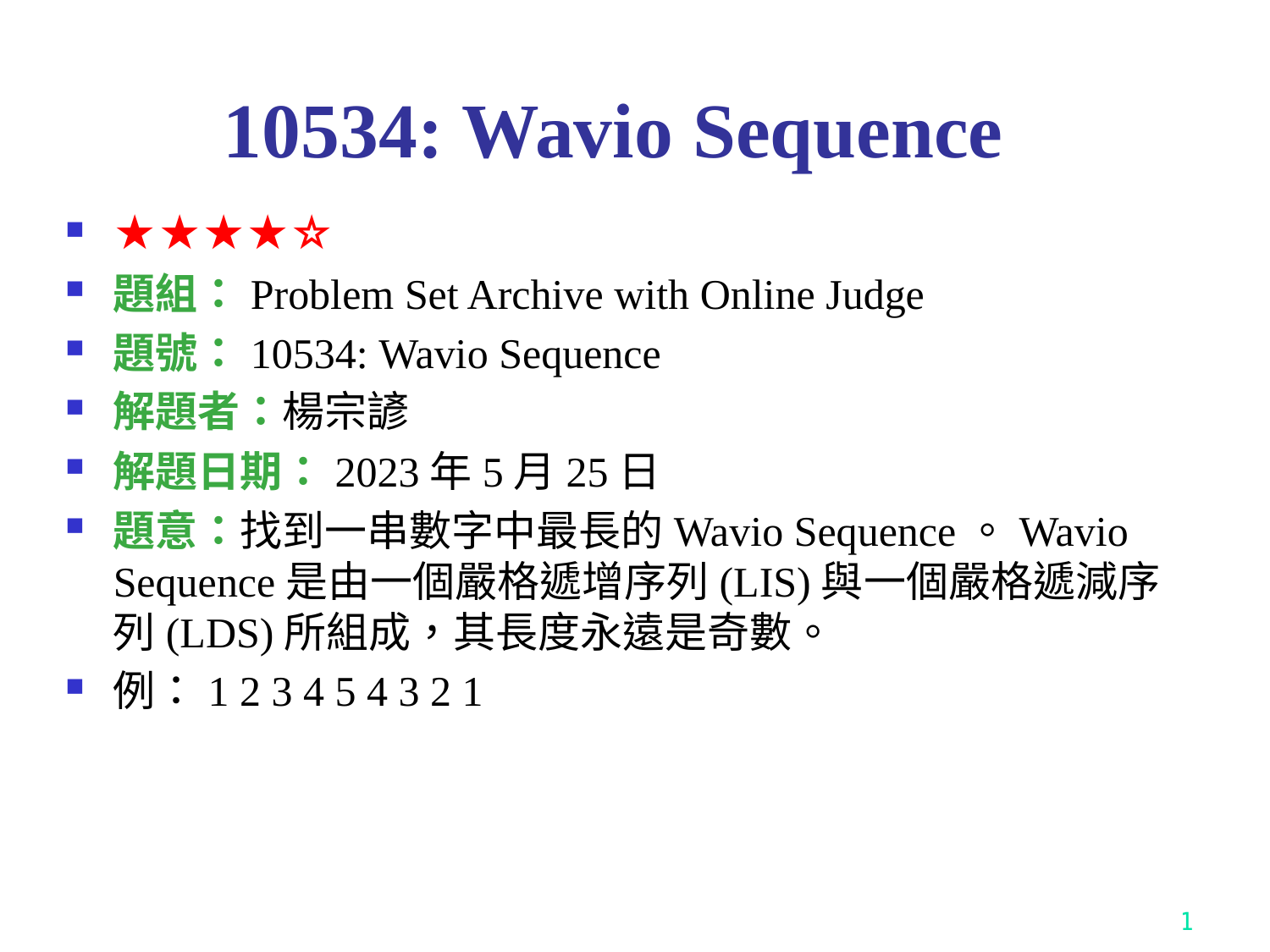

# 10534: Wavio Sequence
★★★★☆
題組：Problem Set Archive with Online Judge
題號：10534: Wavio Sequence
解題者：楊宗諺
解題日期：2023年5月25日
題意：找到一串數字中最長的Wavio Sequence。Wavio Sequence是由一個嚴格遞增序列(LIS)與一個嚴格遞減序列(LDS)所組成，其長度永遠是奇數。
例：1 2 3 4 5 4 3 2 1

1